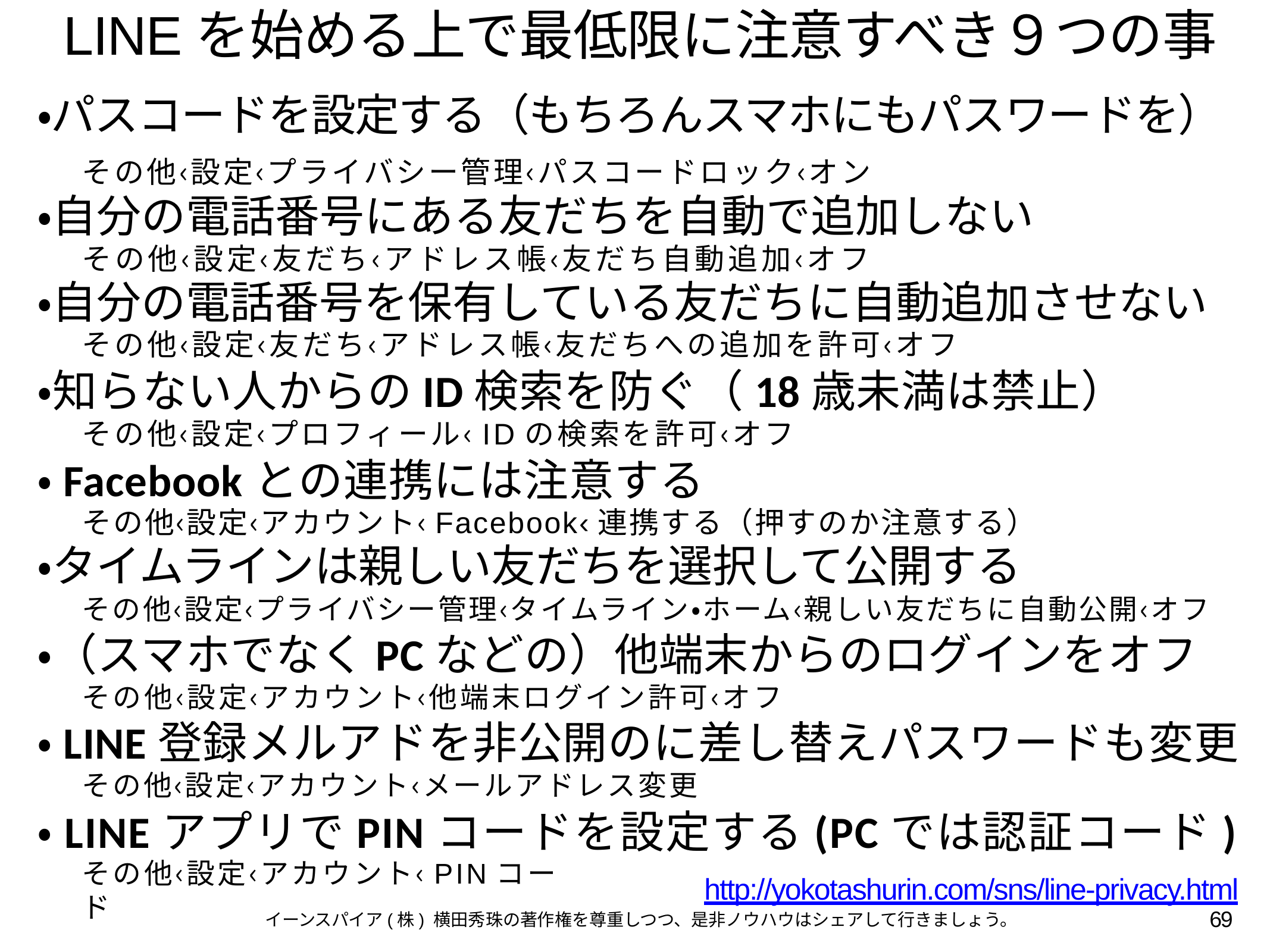

# LINEを始める上で最低限に注意すべき９つの事
・パスコードを設定する（もちろんスマホにもパスワードを）
その他‹設定‹プライバシー管理‹パスコードロック‹オン
・自分の電話番号にある友だちを自動で追加しない
その他‹設定‹友だち‹アドレス帳‹友だち自動追加‹オフ
・自分の電話番号を保有している友だちに自動追加させない
その他‹設定‹友だち‹アドレス帳‹友だちへの追加を許可‹オフ
・知らない人からのID検索を防ぐ（18歳未満は禁止）
その他‹設定‹プロフィール‹IDの検索を許可‹オフ
・Facebookとの連携には注意する
その他‹設定‹アカウント‹Facebook‹連携する（押すのか注意する）
・タイムラインは親しい友だちを選択して公開する
その他‹設定‹プライバシー管理‹タイムライン・ホーム‹親しい友だちに自動公開‹オフ
・（スマホでなくPCなどの）他端末からのログインをオフ
その他‹設定‹アカウント‹他端末ログイン許可‹オフ
・LINE登録メルアドを非公開のに差し替えパスワードも変更
その他‹設定‹アカウント‹メールアドレス変更
・LINEアプリでPINコードを設定する(PCでは認証コード)
その他‹設定‹アカウント‹PINコード
http://yokotashurin.com/sns/line-privacy.html
69
イーンスパイア(株) 横田秀珠の著作権を尊重しつつ、是非ノウハウはシェアして行きましょう。